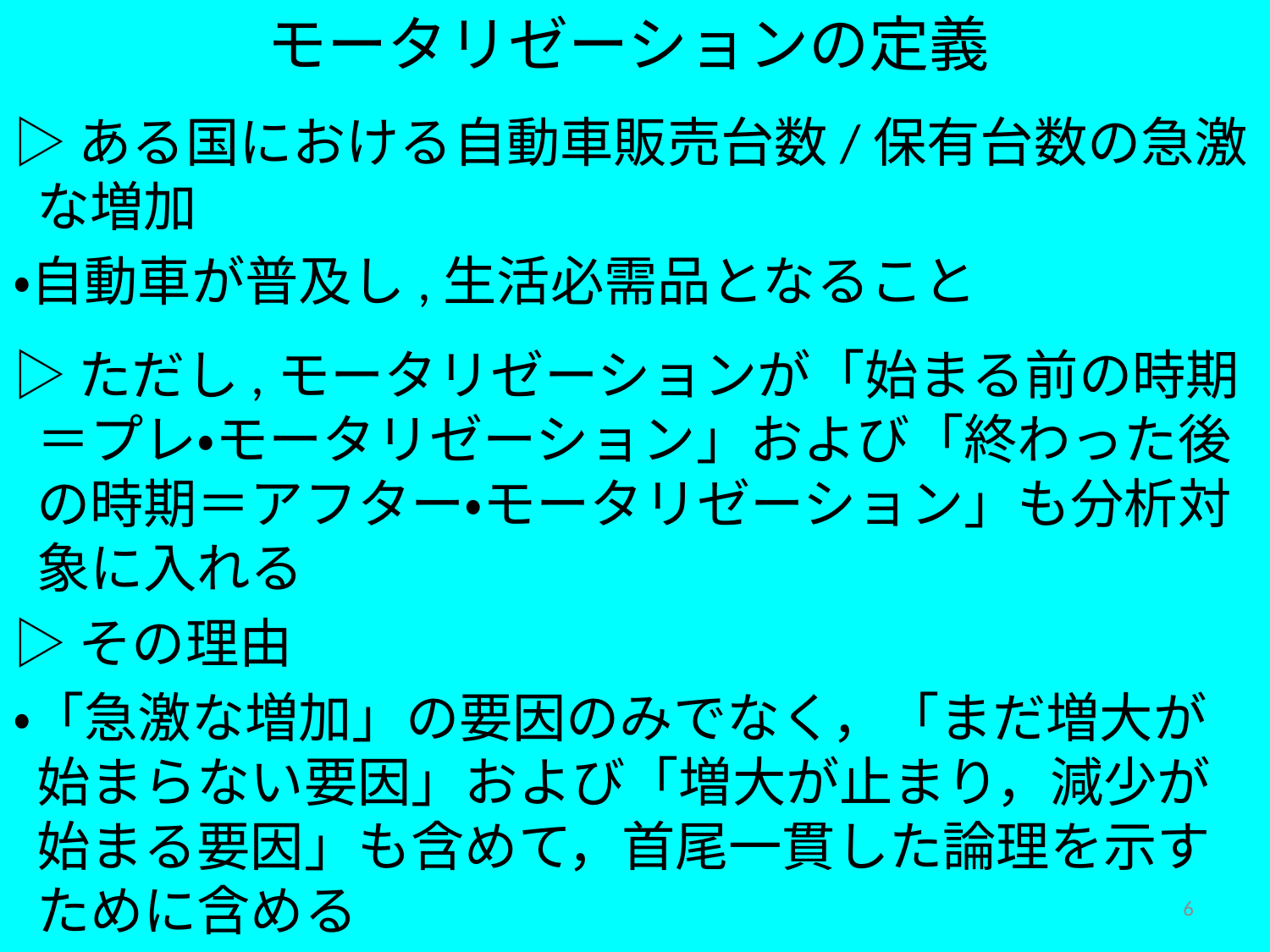

モータリゼーションの定義

▷ある国における自動車販売台数/保有台数の急激な増加
・自動車が普及し,生活必需品となること

▷ただし,モータリゼーションが「始まる前の時期＝プレ・モータリゼーション」および「終わった後の時期＝アフター・モータリゼーション」も分析対象に入れる
▷その理由
・「急激な増加」の要因のみでなく，「まだ増大が始まらない要因」および「増大が止まり，減少が始まる要因」も含めて，首尾一貫した論理を示すために含める
6